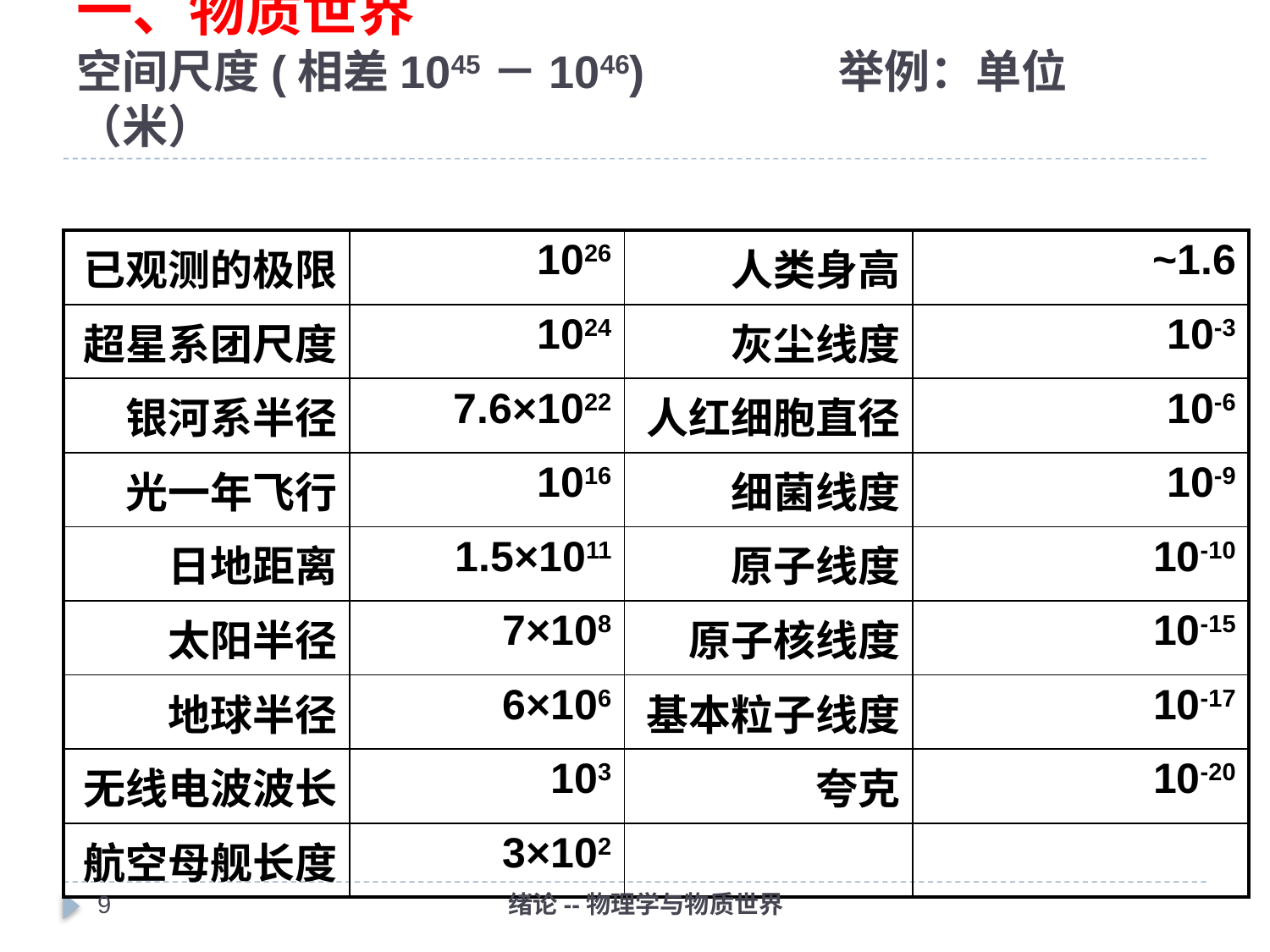

# 一、物质世界 空间尺度(相差1045－1046)		举例：单位（米）
| 已观测的极限 | 1026 | 人类身高 | ~1.6 |
| --- | --- | --- | --- |
| 超星系团尺度 | 1024 | 灰尘线度 | 10-3 |
| 银河系半径 | 7.6×1022 | 人红细胞直径 | 10-6 |
| 光一年飞行 | 1016 | 细菌线度 | 10-9 |
| 日地距离 | 1.5×1011 | 原子线度 | 10-10 |
| 太阳半径 | 7×108 | 原子核线度 | 10-15 |
| 地球半径 | 6×106 | 基本粒子线度 | 10-17 |
| 无线电波波长 | 103 | 夸克 | 10-20 |
| 航空母舰长度 | 3×102 |  |  |
9
绪论--物理学与物质世界